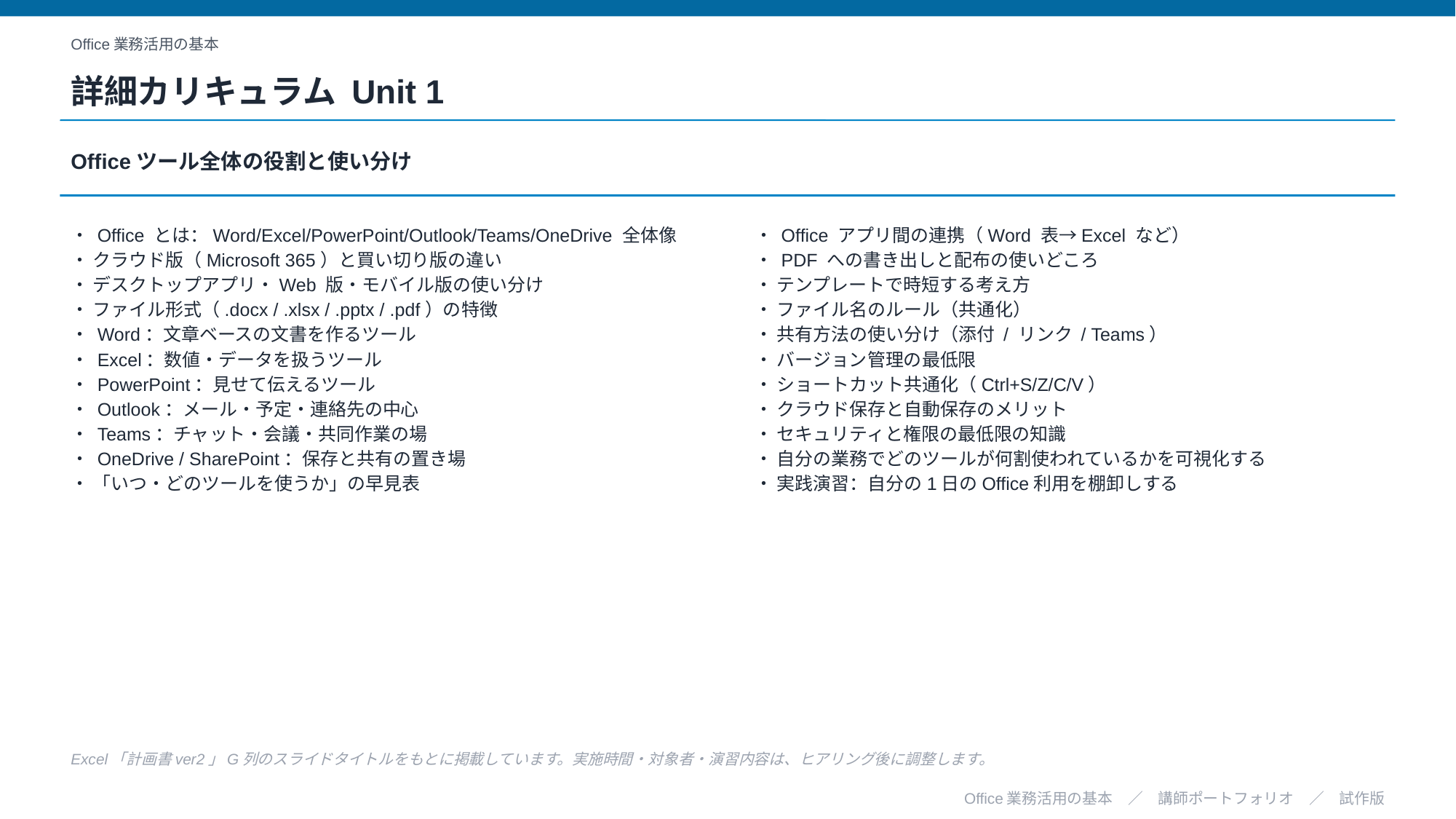

Office業務活用の基本
詳細カリキュラム Unit 1

Officeツール全体の役割と使い分け

・ Office とは：Word/Excel/PowerPoint/Outlook/Teams/OneDrive 全体像
・ クラウド版（Microsoft 365）と買い切り版の違い
・ デスクトップアプリ・Web 版・モバイル版の使い分け
・ ファイル形式（.docx / .xlsx / .pptx / .pdf）の特徴
・ Word：文章ベースの文書を作るツール
・ Excel：数値・データを扱うツール
・ PowerPoint：見せて伝えるツール
・ Outlook：メール・予定・連絡先の中心
・ Teams：チャット・会議・共同作業の場
・ OneDrive / SharePoint：保存と共有の置き場
・ 「いつ・どのツールを使うか」の早見表
・ Office アプリ間の連携（Word 表→Excel など）
・ PDF への書き出しと配布の使いどころ
・ テンプレートで時短する考え方
・ ファイル名のルール（共通化）
・ 共有方法の使い分け（添付 / リンク / Teams）
・ バージョン管理の最低限
・ ショートカット共通化（Ctrl+S/Z/C/V）
・ クラウド保存と自動保存のメリット
・ セキュリティと権限の最低限の知識
・ 自分の業務でどのツールが何割使われているかを可視化する
・ 実践演習：自分の1日のOffice利用を棚卸しする
Excel「計画書ver2」G列のスライドタイトルをもとに掲載しています。実施時間・対象者・演習内容は、ヒアリング後に調整します。
Office業務活用の基本　／　講師ポートフォリオ　／　試作版